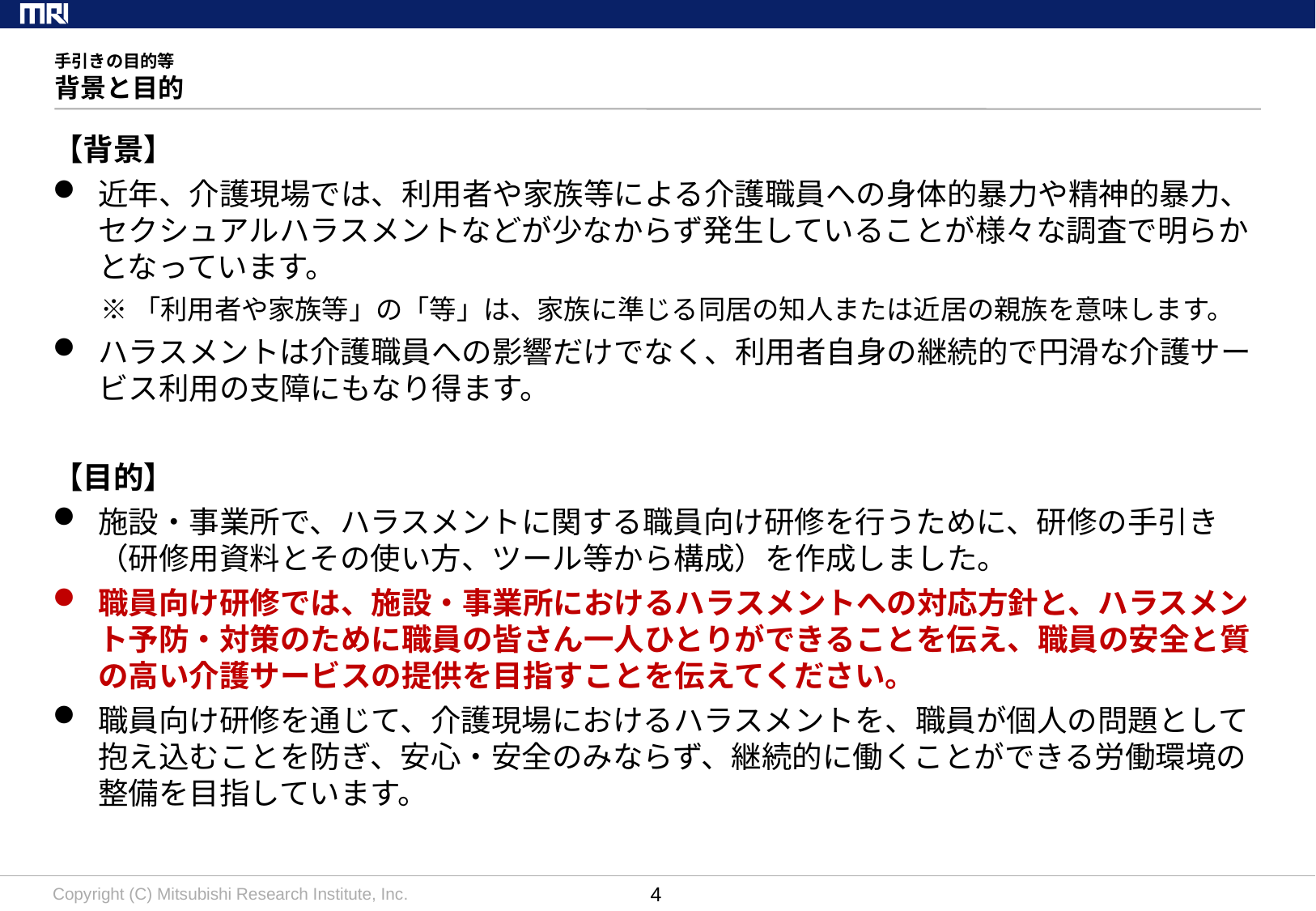

# 手引きの目的等 背景と目的
【背景】
近年、介護現場では、利用者や家族等による介護職員への身体的暴力や精神的暴力、セクシュアルハラスメントなどが少なからず発生していることが様々な調査で明らかとなっています。
※「利用者や家族等」の「等」は、家族に準じる同居の知人または近居の親族を意味します。
ハラスメントは介護職員への影響だけでなく、利用者自身の継続的で円滑な介護サービス利用の支障にもなり得ます。

【目的】
施設・事業所で、ハラスメントに関する職員向け研修を行うために、研修の手引き（研修用資料とその使い方、ツール等から構成）を作成しました。
職員向け研修では、施設・事業所におけるハラスメントへの対応方針と、ハラスメント予防・対策のために職員の皆さん一人ひとりができることを伝え、職員の安全と質の高い介護サービスの提供を目指すことを伝えてください。
職員向け研修を通じて、介護現場におけるハラスメントを、職員が個人の問題として抱え込むことを防ぎ、安心・安全のみならず、継続的に働くことができる労働環境の整備を目指しています。